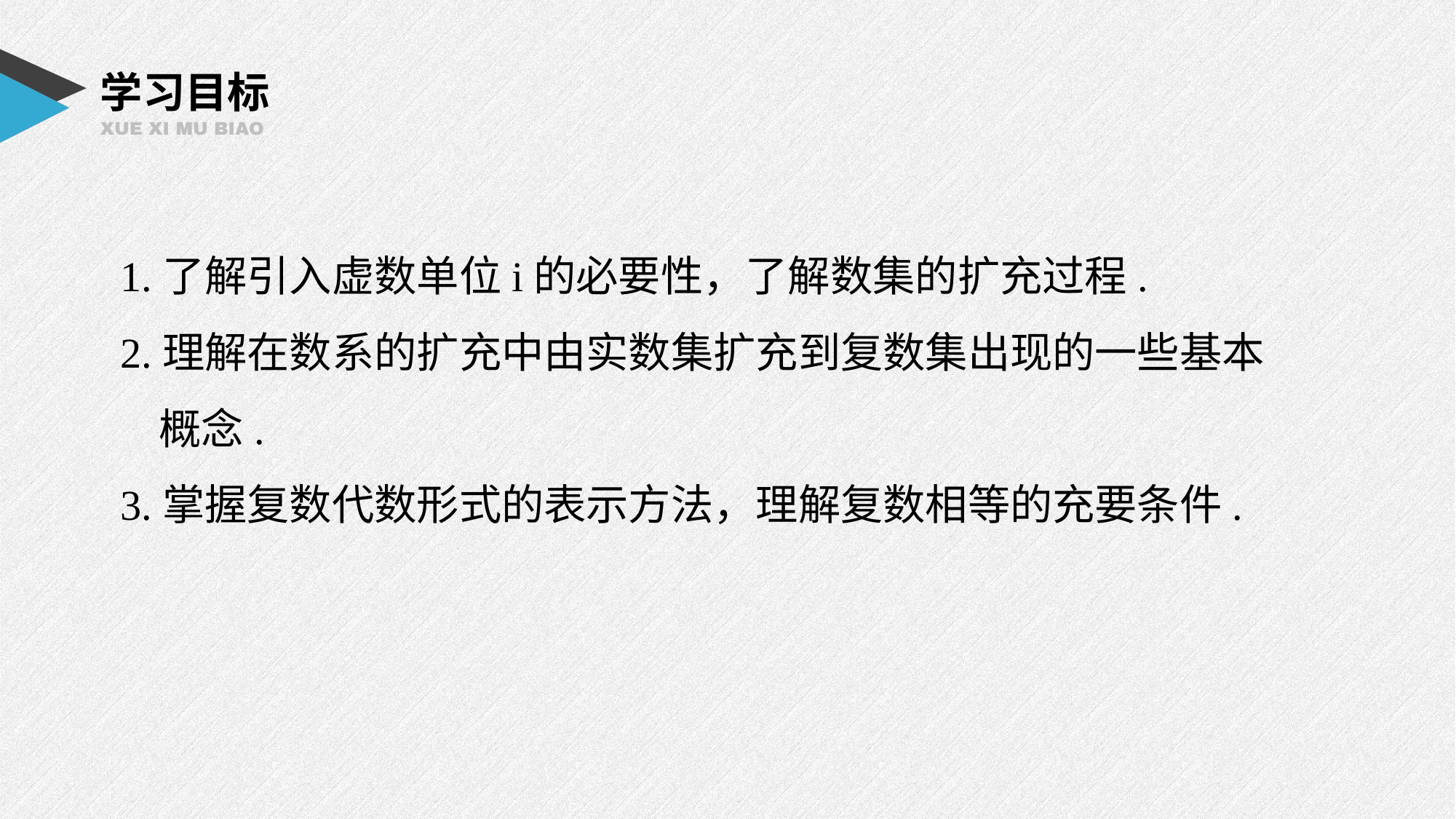

学习目标

XUE XI MU BIAO
1.了解引入虚数单位i的必要性，了解数集的扩充过程.
2.理解在数系的扩充中由实数集扩充到复数集出现的一些基本
   概念.
3.掌握复数代数形式的表示方法，理解复数相等的充要条件.